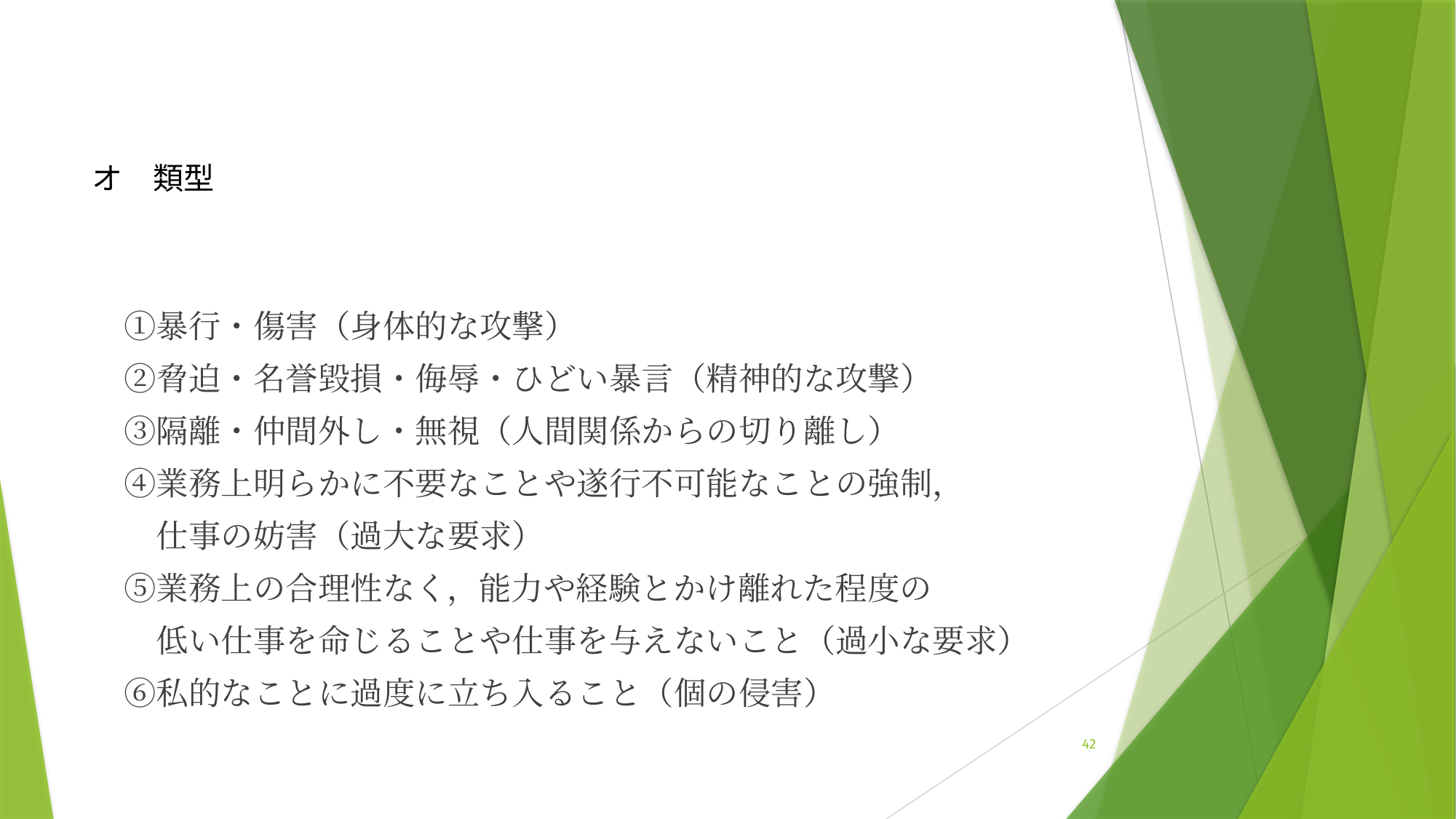

# オ　類型

　①暴行・傷害（身体的な攻撃）
　②脅迫・名誉毀損・侮辱・ひどい暴言（精神的な攻撃）
　③隔離・仲間外し・無視（人間関係からの切り離し）
　④業務上明らかに不要なことや遂行不可能なことの強制，
　　仕事の妨害（過大な要求）
　⑤業務上の合理性なく，能力や経験とかけ離れた程度の
　　低い仕事を命じることや仕事を与えないこと（過小な要求）
　⑥私的なことに過度に立ち入ること（個の侵害）

42